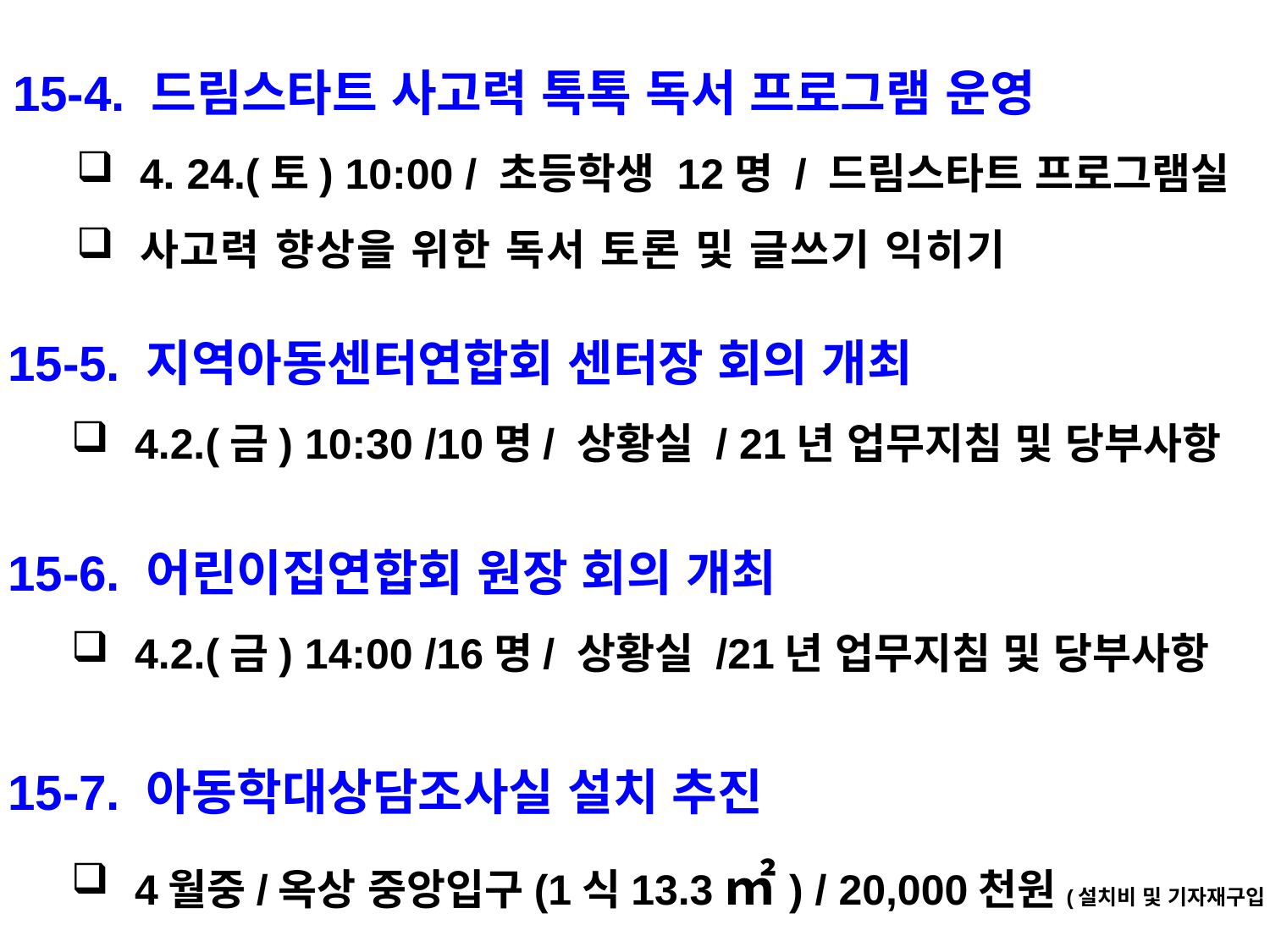

15-4. 드림스타트 사고력 톡톡 독서 프로그램 운영
4. 24.(토) 10:00 / 초등학생 12명 / 드림스타트 프로그램실
사고력 향상을 위한 독서 토론 및 글쓰기 익히기

15-5. 지역아동센터연합회 센터장 회의 개최
4.2.(금) 10:30 /10명/ 상황실 / 21년 업무지침 및 당부사항
15-6. 어린이집연합회 원장 회의 개최
4.2.(금) 14:00 /16명/ 상황실 /21년 업무지침 및 당부사항
15-7. 아동학대상담조사실 설치 추진
4월중/옥상 중앙입구(1식13.3㎡) / 20,000천원(설치비 및 기자재구입)